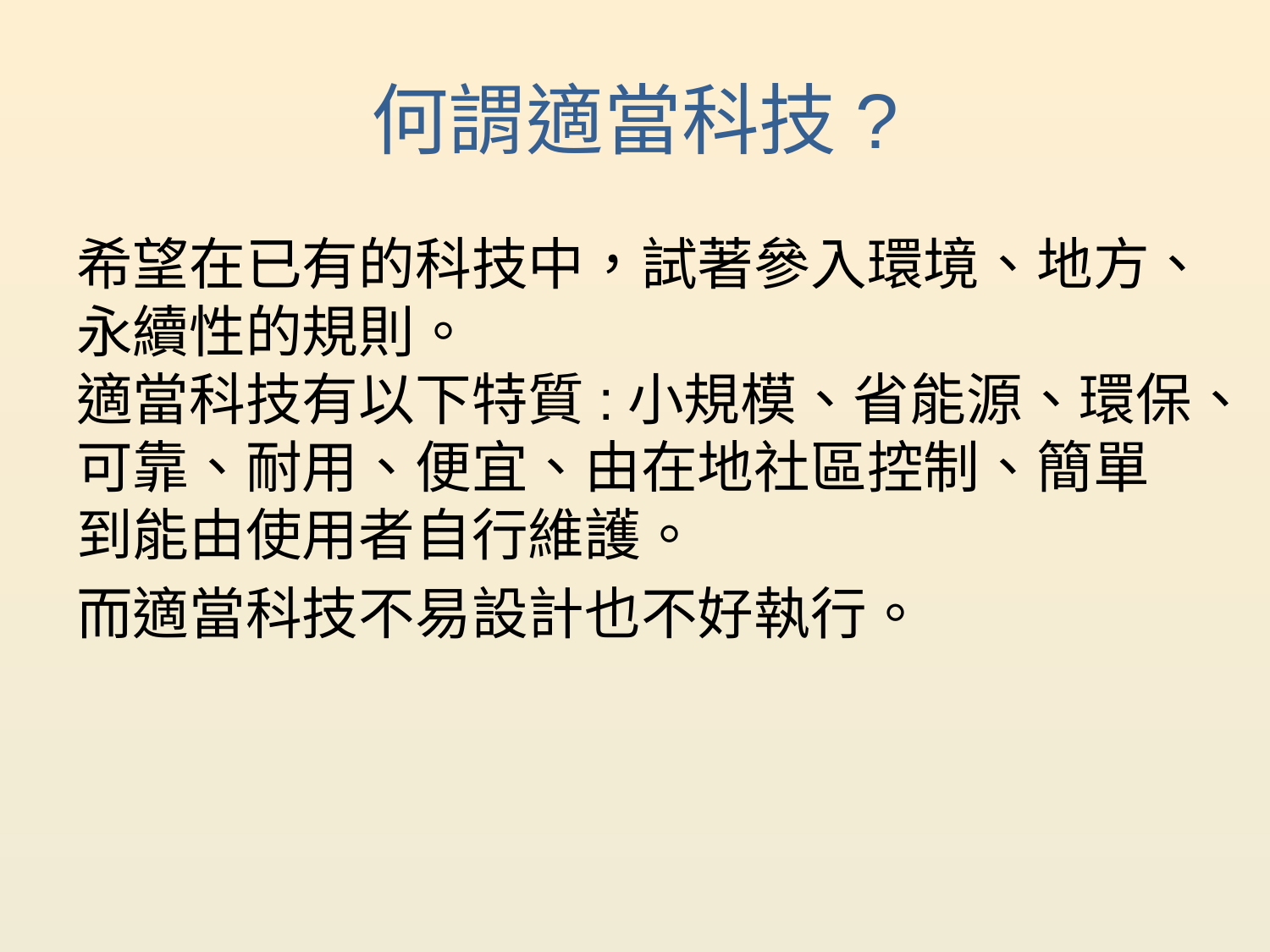

# 何謂適當科技?
希望在已有的科技中，試著參入環境、地方、永續性的規則。
適當科技有以下特質:小規模、省能源、環保、可靠、耐用、便宜、由在地社區控制、簡單到能由使用者自行維護。
而適當科技不易設計也不好執行。